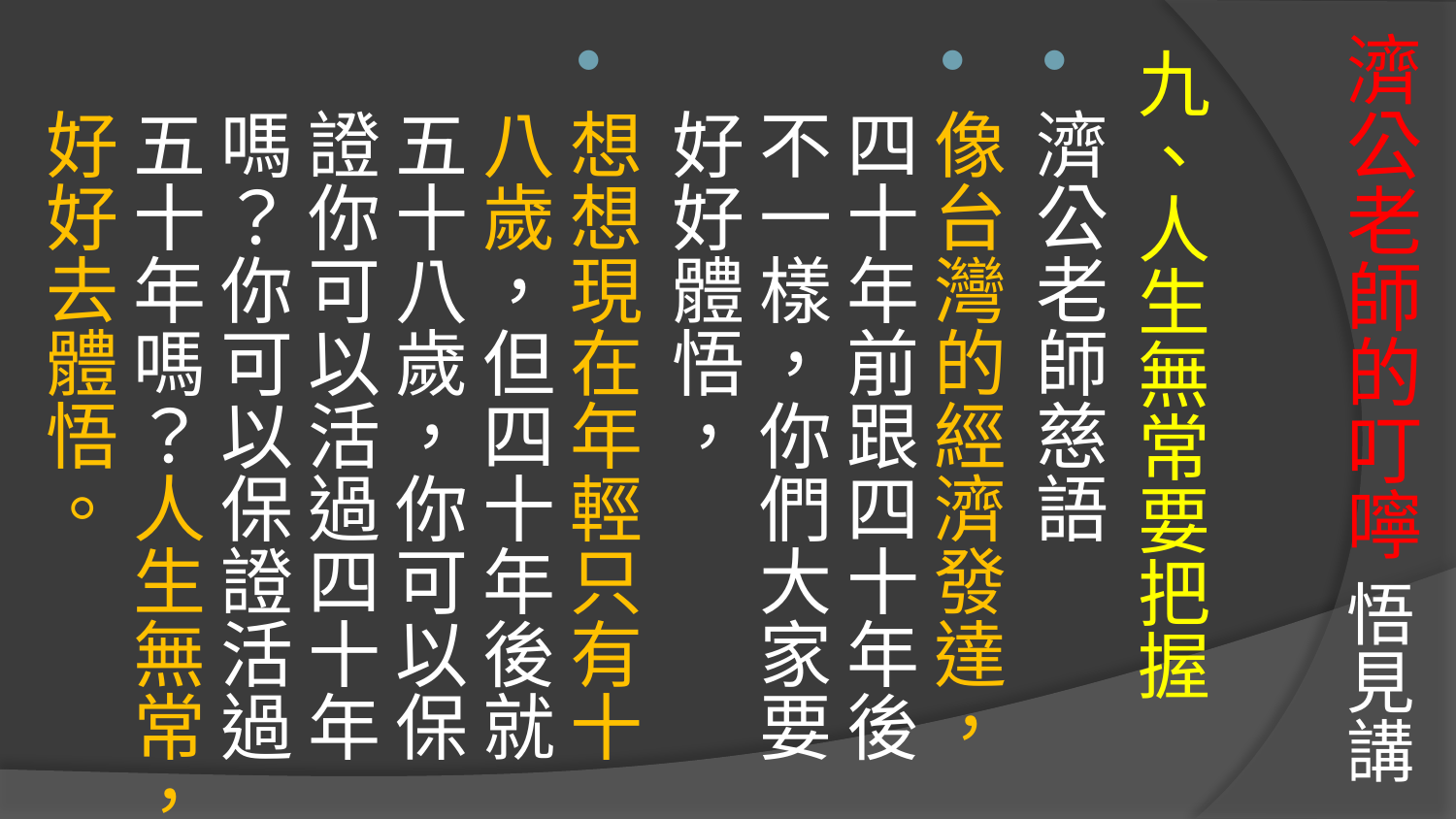

# 濟公老師的叮嚀 悟見講
九、人生無常要把握
濟公老師慈語
像台灣的經濟發達，四十年前跟四十年後不一樣，你們大家要好好體悟，
想想現在年輕只有十八歲，但四十年後就五十八歲，你可以保證你可以活過四十年嗎？你可以保證活過五十年嗎？人生無常，好好去體悟。